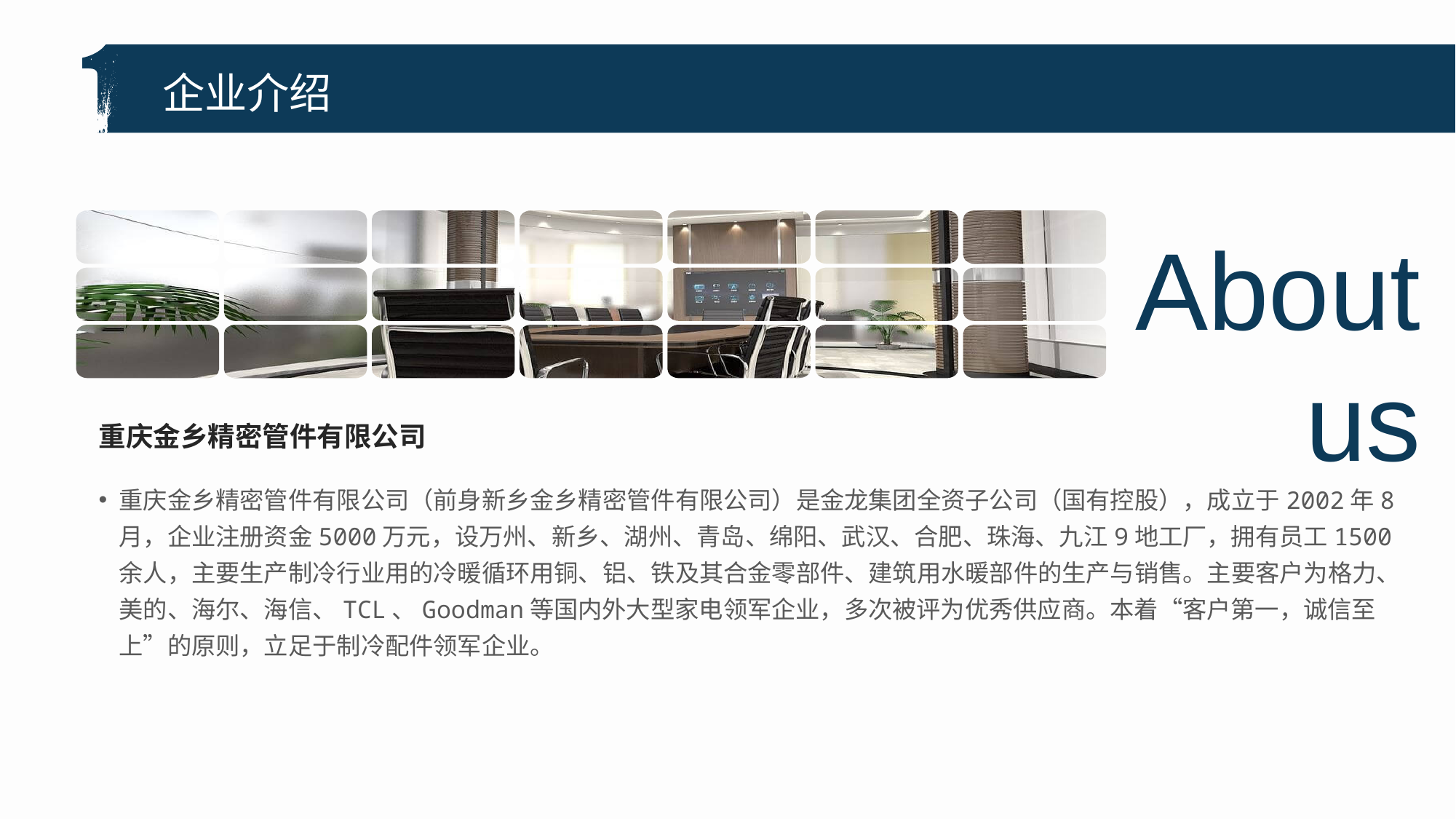

企业介绍

About us
重庆金乡精密管件有限公司
重庆金乡精密管件有限公司（前身新乡金乡精密管件有限公司）是金龙集团全资子公司（国有控股），成立于2002年8月，企业注册资金5000万元，设万州、新乡、湖州、青岛、绵阳、武汉、合肥、珠海、九江9地工厂，拥有员工1500余人，主要生产制冷行业用的冷暖循环用铜、铝、铁及其合金零部件、建筑用水暖部件的生产与销售。主要客户为格力、美的、海尔、海信、TCL、Goodman等国内外大型家电领军企业，多次被评为优秀供应商。本着“客户第一，诚信至上”的原则，立足于制冷配件领军企业。